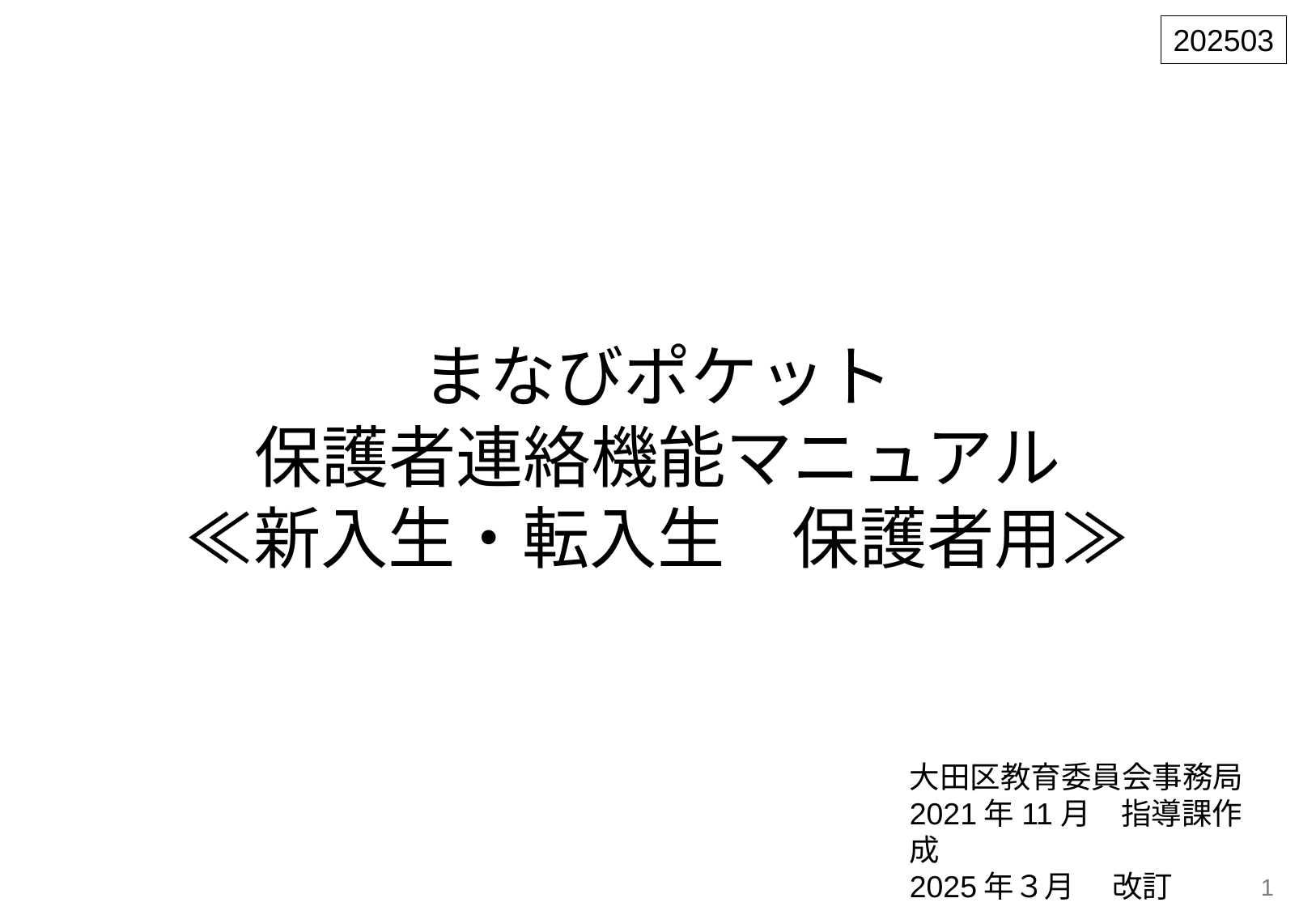

202503
# まなびポケット 保護者連絡機能マニュアル ≪新入生・転入生　保護者用≫
大田区教育委員会事務局
2021年11月　指導課作成
2025年３月　 改訂